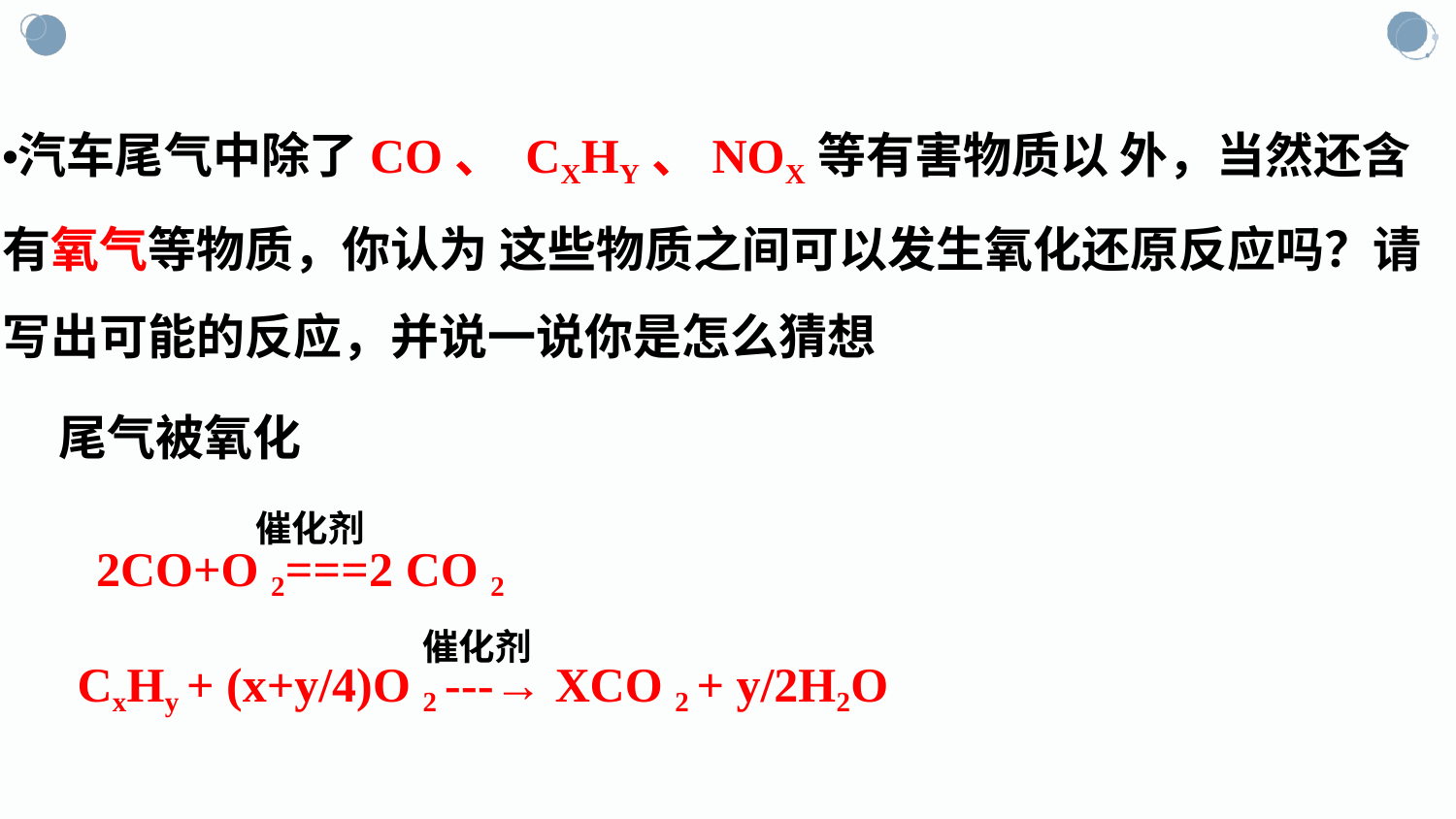

汽车尾气中除了CO、 CXHY、NOX等有害物质以 外，当然还含有氧气等物质，你认为 这些物质之间可以发生氧化还原反应吗？请写出可能的反应，并说一说你是怎么猜想
尾气被氧化
2CO+O 2===2 CO 2
催化剂
CxHy + (x+y/4)O 2 ---→ XCO 2 + y/2H2O
催化剂